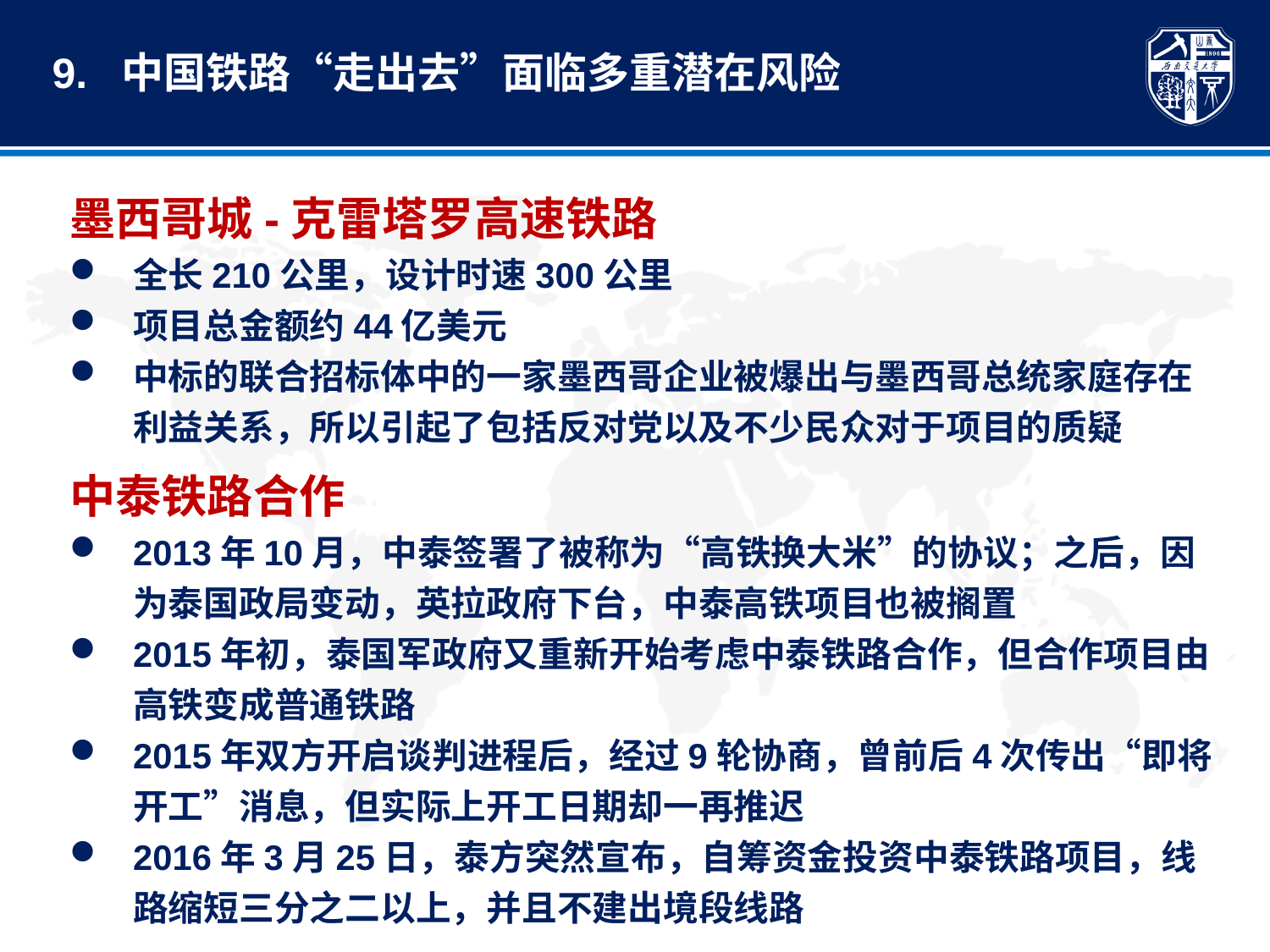

9.  中国铁路“走出去”面临多重潜在风险
墨西哥城-克雷塔罗高速铁路
全长210公里，设计时速300公里
项目总金额约44亿美元
中标的联合招标体中的一家墨西哥企业被爆出与墨西哥总统家庭存在利益关系，所以引起了包括反对党以及不少民众对于项目的质疑
中泰铁路合作
2013年10月，中泰签署了被称为“高铁换大米”的协议；之后，因为泰国政局变动，英拉政府下台，中泰高铁项目也被搁置
2015年初，泰国军政府又重新开始考虑中泰铁路合作，但合作项目由高铁变成普通铁路
2015年双方开启谈判进程后，经过9轮协商，曾前后4次传出“即将开工”消息，但实际上开工日期却一再推迟
2016年3月25日，泰方突然宣布，自筹资金投资中泰铁路项目，线路缩短三分之二以上，并且不建出境段线路